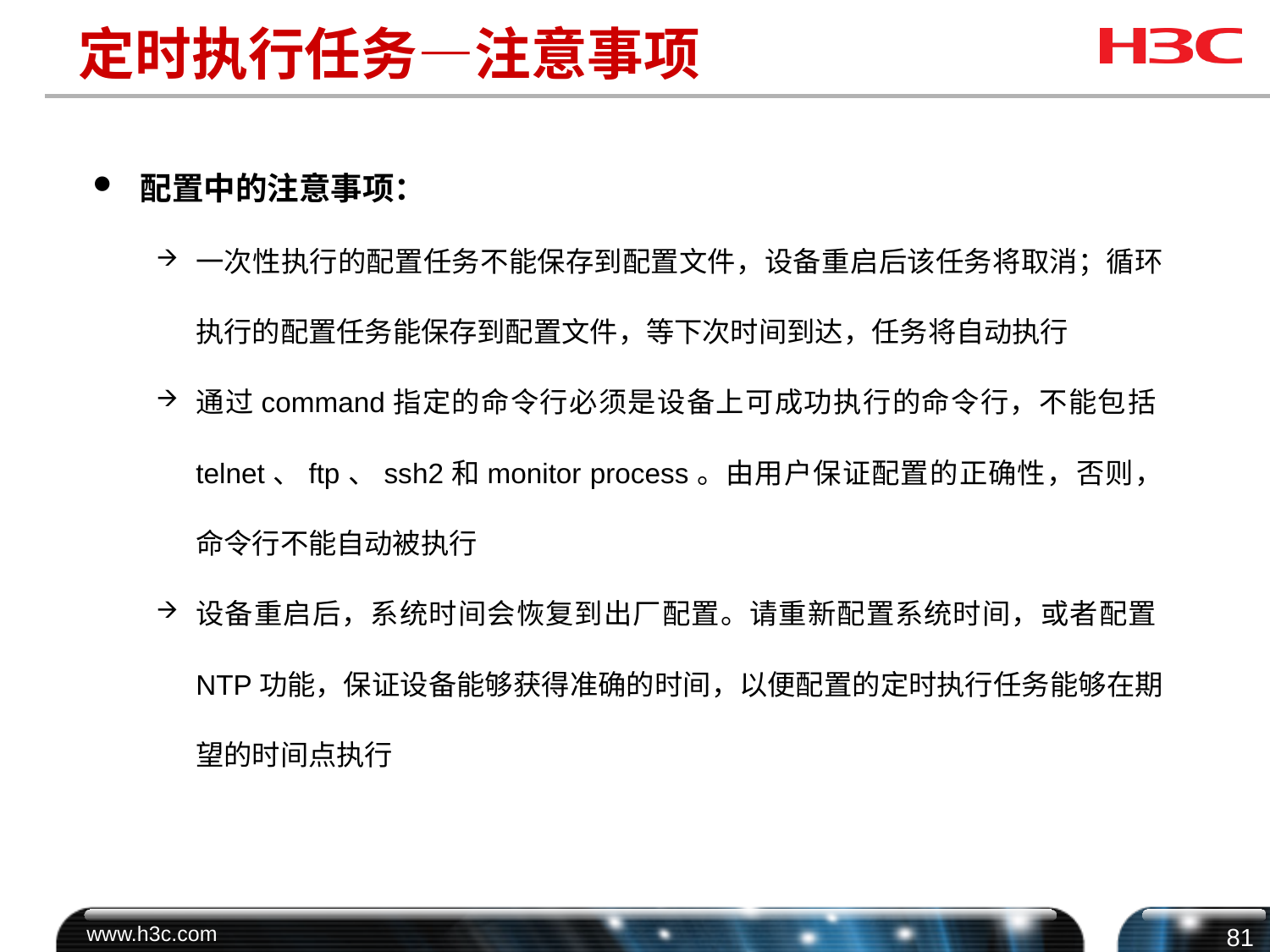

# 定时执行任务—注意事项
配置中的注意事项：
一次性执行的配置任务不能保存到配置文件，设备重启后该任务将取消；循环执行的配置任务能保存到配置文件，等下次时间到达，任务将自动执行
通过command指定的命令行必须是设备上可成功执行的命令行，不能包括telnet、ftp、ssh2和monitor process。由用户保证配置的正确性，否则，命令行不能自动被执行
设备重启后，系统时间会恢复到出厂配置。请重新配置系统时间，或者配置NTP功能，保证设备能够获得准确的时间，以便配置的定时执行任务能够在期望的时间点执行